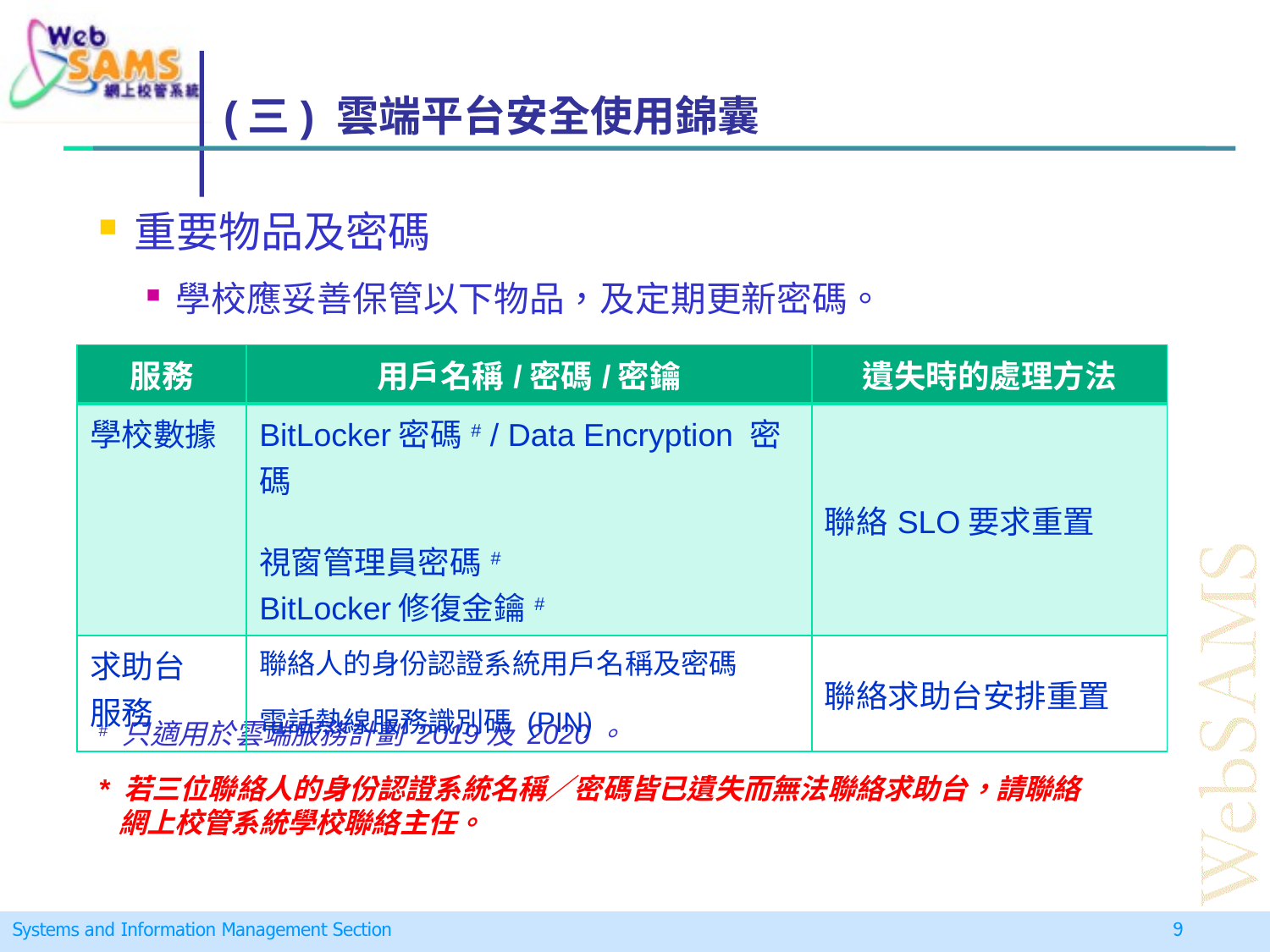

# (三) 雲端平台安全使用錦囊
重要物品及密碼
學校應妥善保管以下物品，及定期更新密碼。

# 只適用於雲端服務計劃 2019及 2020。
* 若三位聯絡人的身份認證系統名稱／密碼皆已遺失而無法聯絡求助台，請聯絡網上校管系統學校聯絡主任。

| 服務 | 用戶名稱/密碼/密鑰 | 遺失時的處理方法 |
| --- | --- | --- |
| 學校數據 | BitLocker密碼# / Data Encryption 密碼 視窗管理員密碼# BitLocker修復金鑰# | 聯絡SLO要求重置 |
| 求助台 服務 | 聯絡人的身份認證系統用戶名稱及密碼 電話熱線服務識別碼 (PIN) | 聯絡求助台安排重置 |